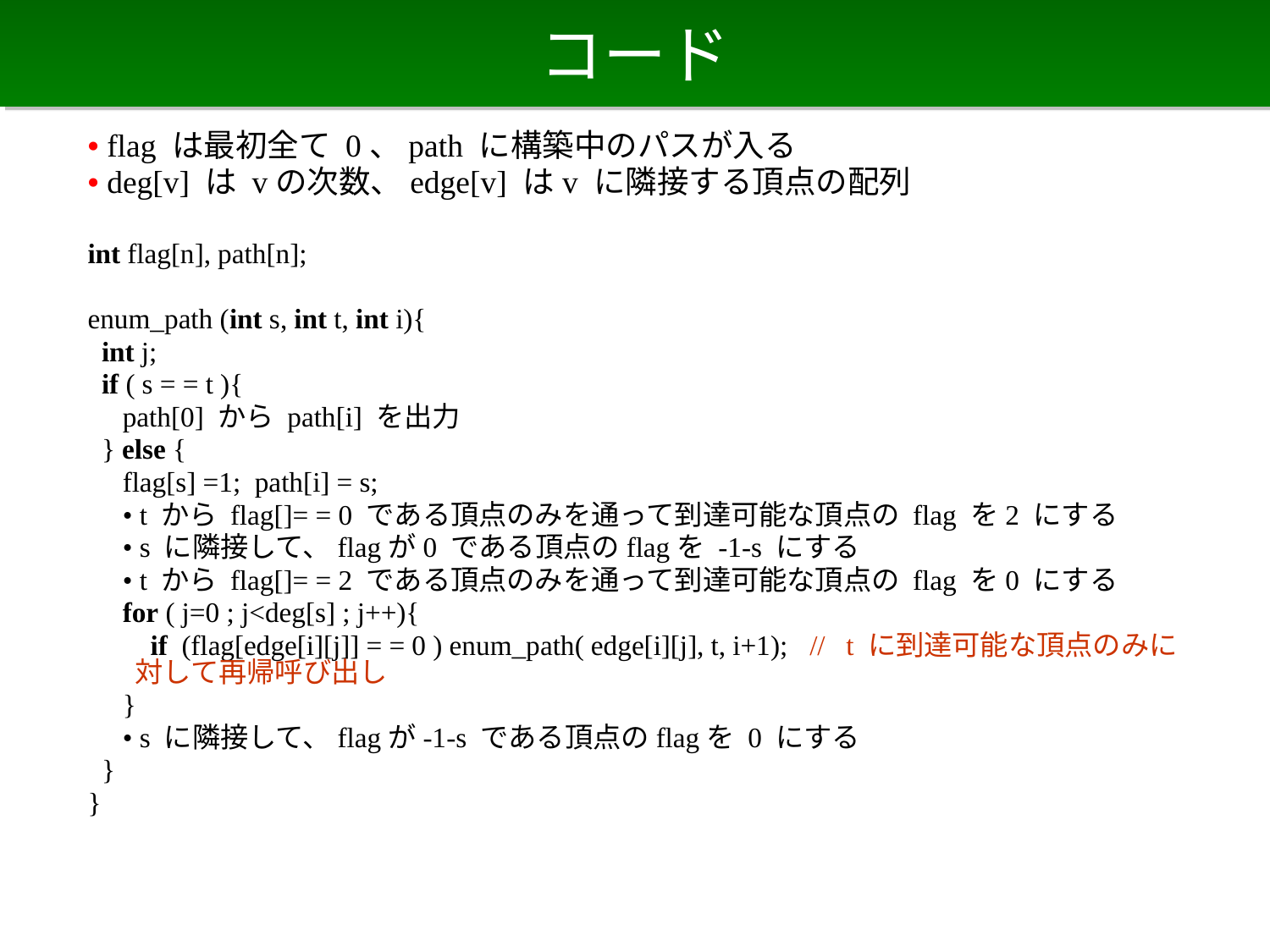

# コード
• flag は最初全て 0、path に構築中のパスが入る
• deg[v] は vの次数、edge[v] はv に隣接する頂点の配列

int flag[n], path[n];

enum_path (int s, int t, int i){
  int j;
  if ( s = = t ){
     path[0] から path[i] を出力
  } else {
     flag[s] =1;  path[i] = s;
     • t から flag[]= = 0 である頂点のみを通って到達可能な頂点の flag を2 にする
     • s に隣接して、flagが0 である頂点のflagを -1-s にする
     • t から flag[]= = 2 である頂点のみを通って到達可能な頂点の flag を0 にする
     for ( j=0 ; j<deg[s] ; j++){
         if  (flag[edge[i][j]] = = 0 ) enum_path( edge[i][j], t, i+1);   //   t に到達可能な頂点のみに対して再帰呼び出し
     }
     • s に隣接して、flagが-1-s である頂点のflagを 0 にする
  }
}